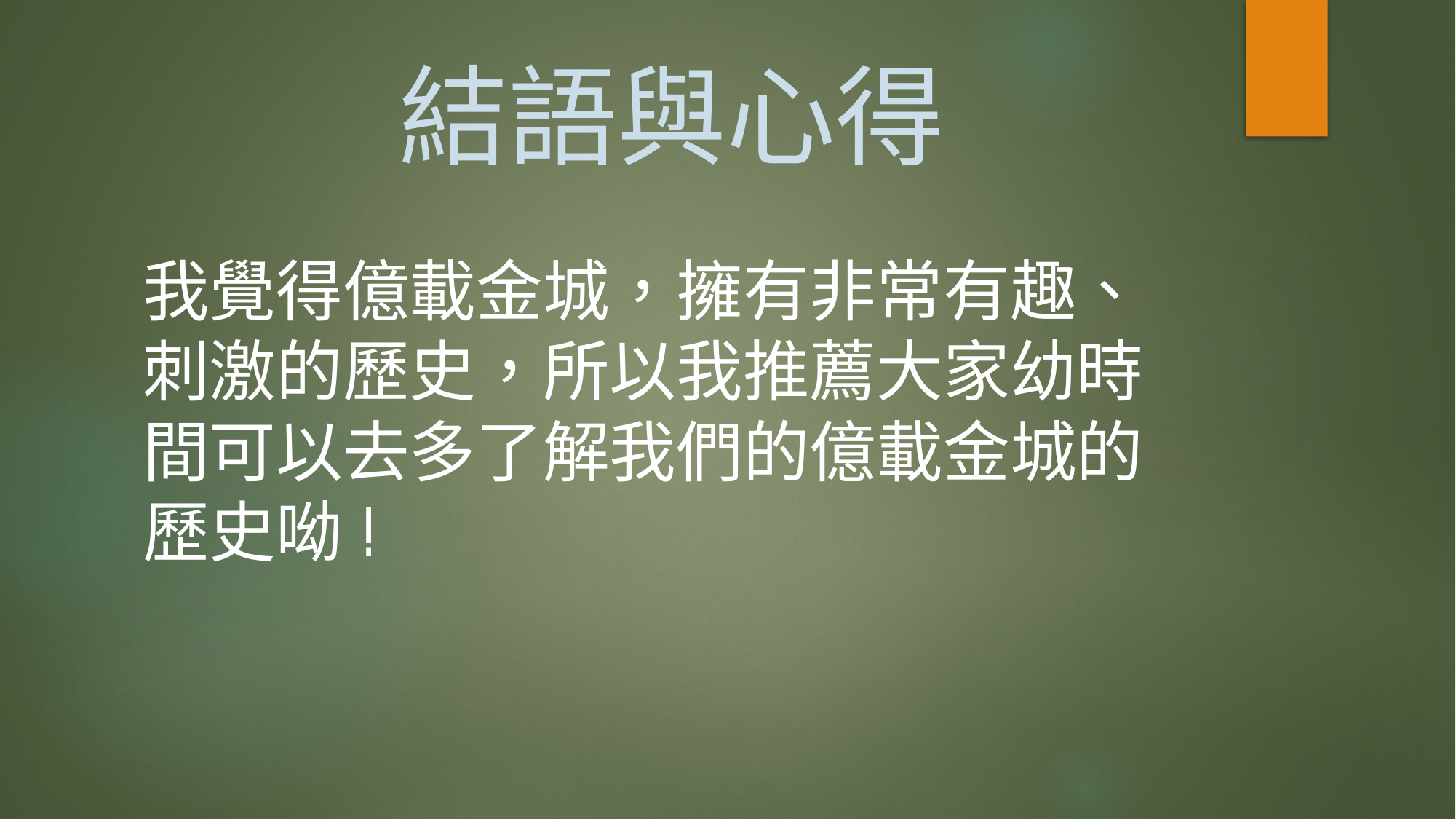

# 結語與心得
我覺得億載金城，擁有非常有趣、刺激的歷史，所以我推薦大家幼時間可以去多了解我們的億載金城的歷史呦!